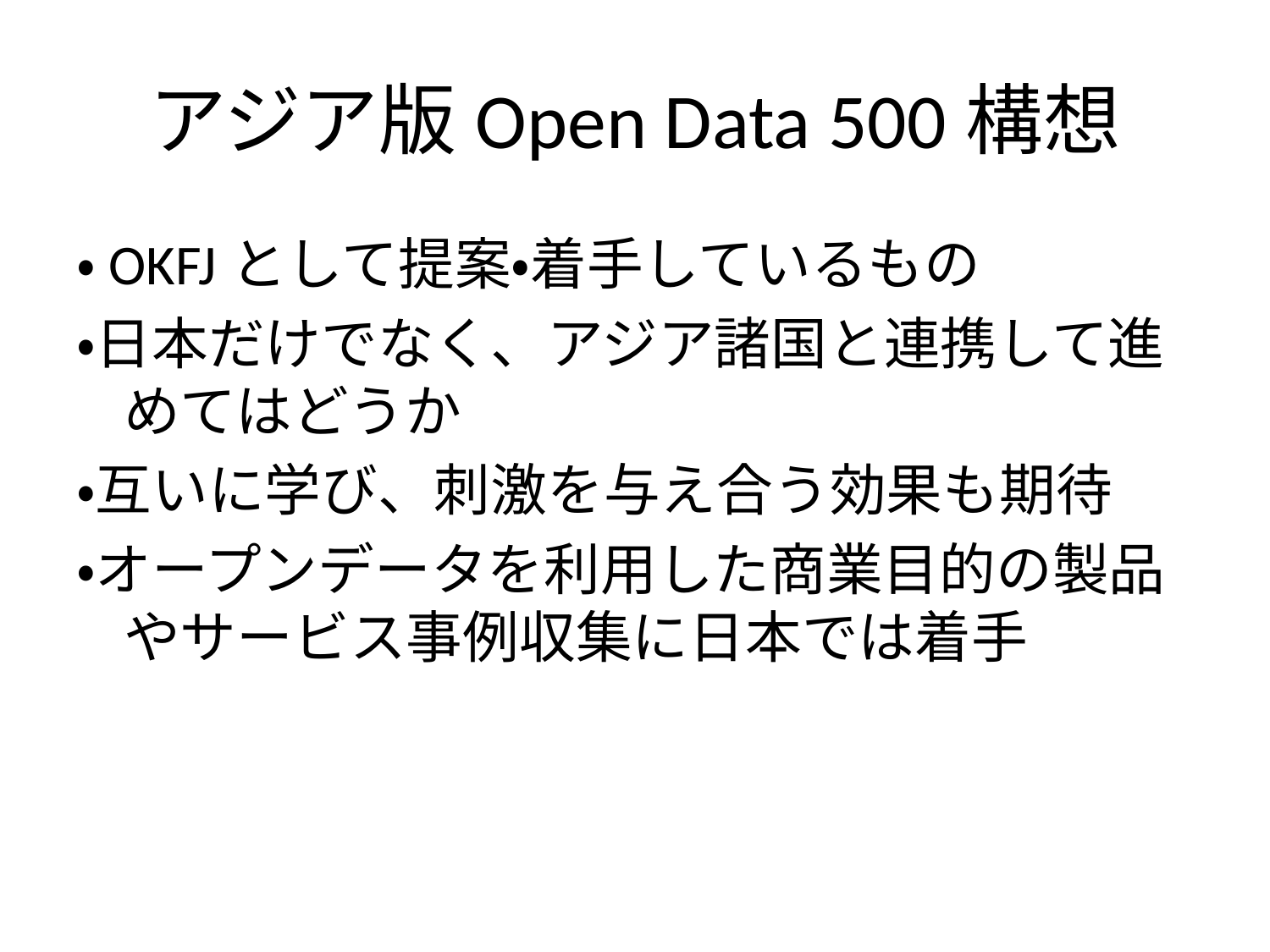

# アジア版Open Data 500構想
・OKFJとして提案・着手しているもの
・日本だけでなく、アジア諸国と連携して進めてはどうか
・互いに学び、刺激を与え合う効果も期待
・オープンデータを利用した商業目的の製品やサービス事例収集に日本では着手